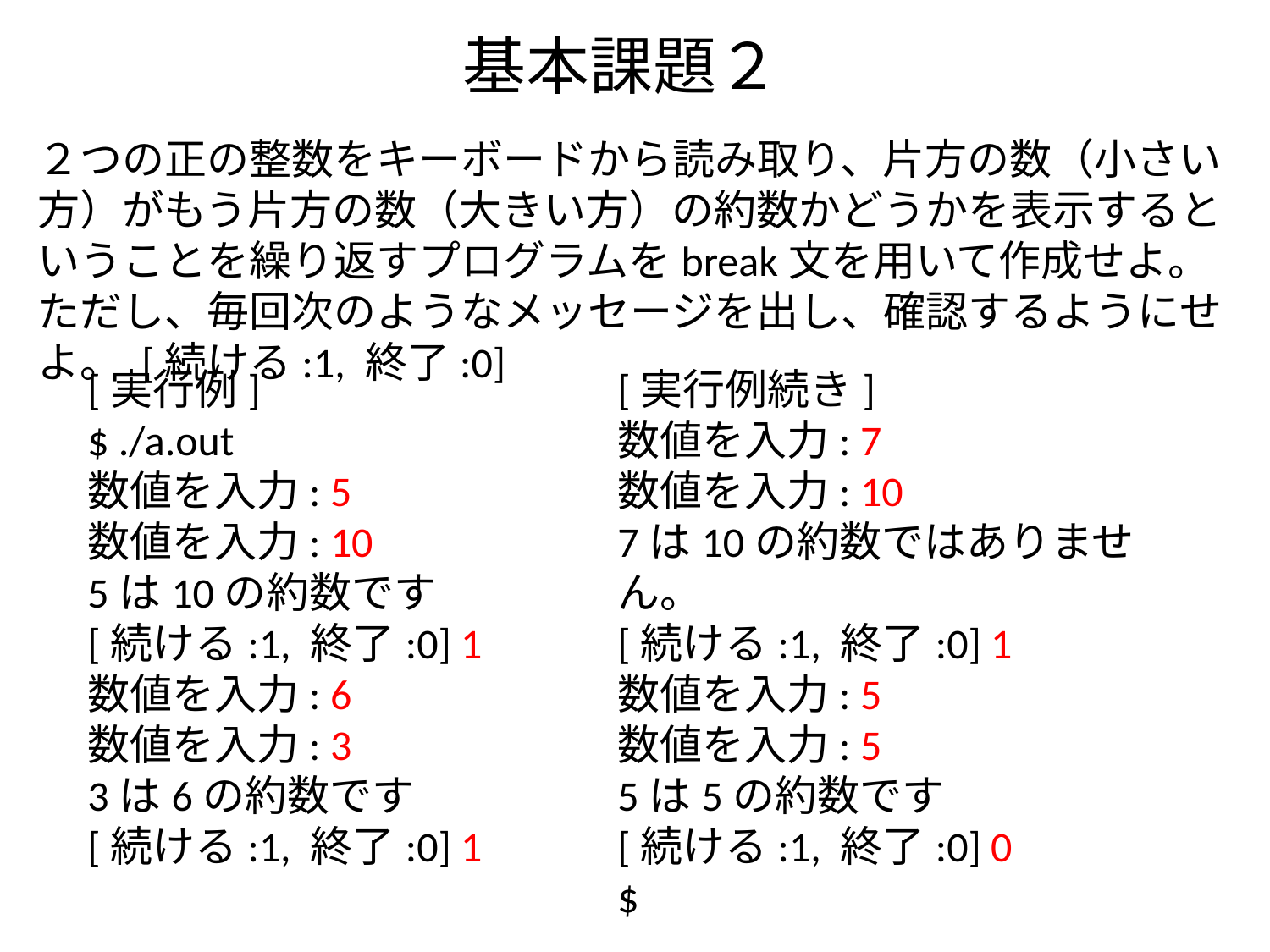

# 基本課題２
２つの正の整数をキーボードから読み取り、片方の数（小さい方）がもう片方の数（大きい方）の約数かどうかを表示するということを繰り返すプログラムをbreak文を用いて作成せよ。ただし、毎回次のようなメッセージを出し、確認するようにせよ。 [続ける:1, 終了:0]
[実行例続き]
数値を入力: 7
数値を入力: 10
7は10の約数ではありません。
[続ける:1, 終了:0] 1
数値を入力: 5
数値を入力: 5
5は5の約数です
[続ける:1, 終了:0] 0
$
[実行例]
$ ./a.out
数値を入力: 5
数値を入力: 10
5は10の約数です
[続ける:1, 終了:0] 1
数値を入力: 6
数値を入力: 3
3は6の約数です
[続ける:1, 終了:0] 1